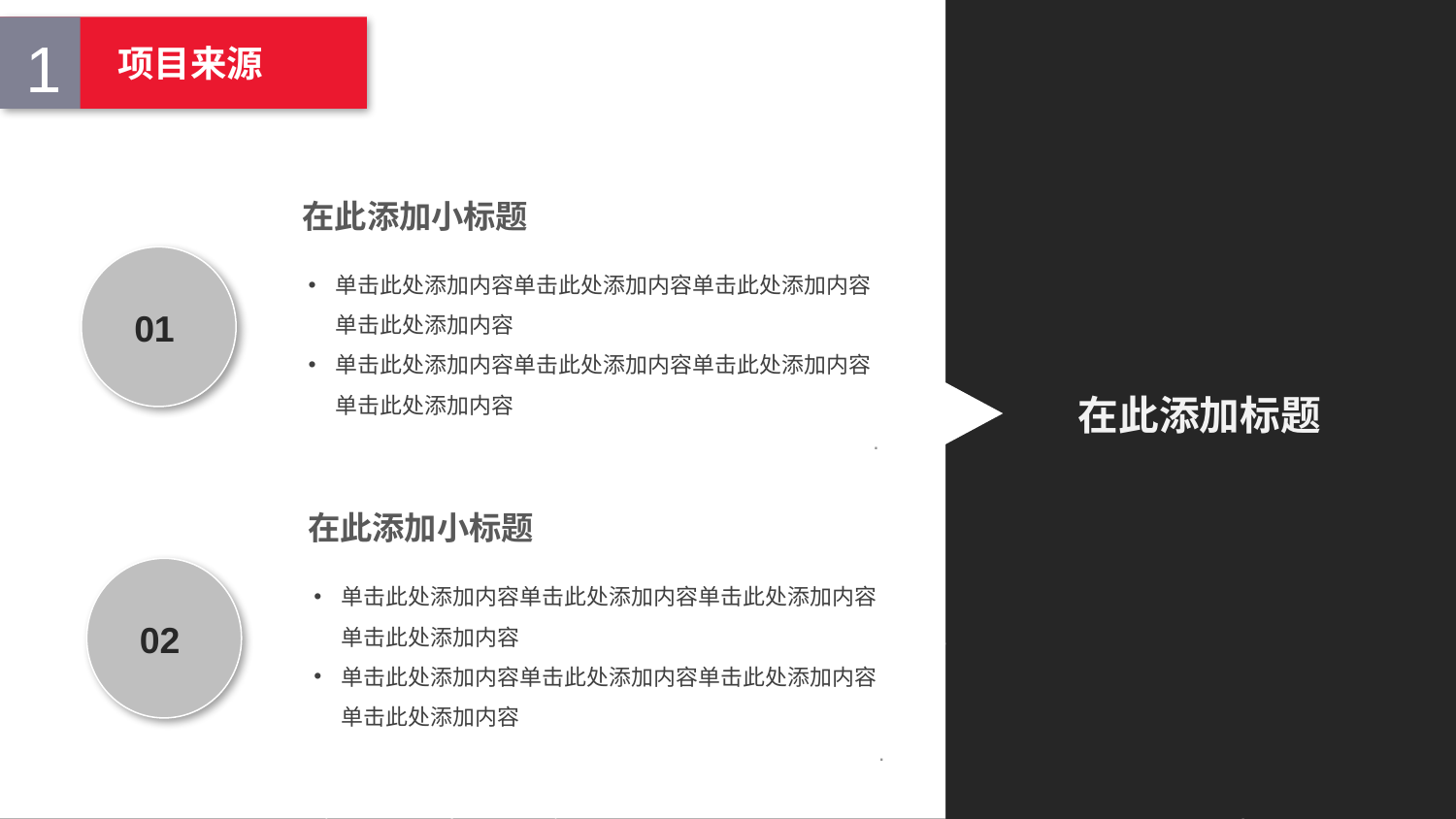

项目来源
1
在此添加小标题
单击此处添加内容单击此处添加内容单击此处添加内容单击此处添加内容
单击此处添加内容单击此处添加内容单击此处添加内容单击此处添加内容
.

01
在此添加标题
在此添加小标题
单击此处添加内容单击此处添加内容单击此处添加内容单击此处添加内容
单击此处添加内容单击此处添加内容单击此处添加内容单击此处添加内容
.

02